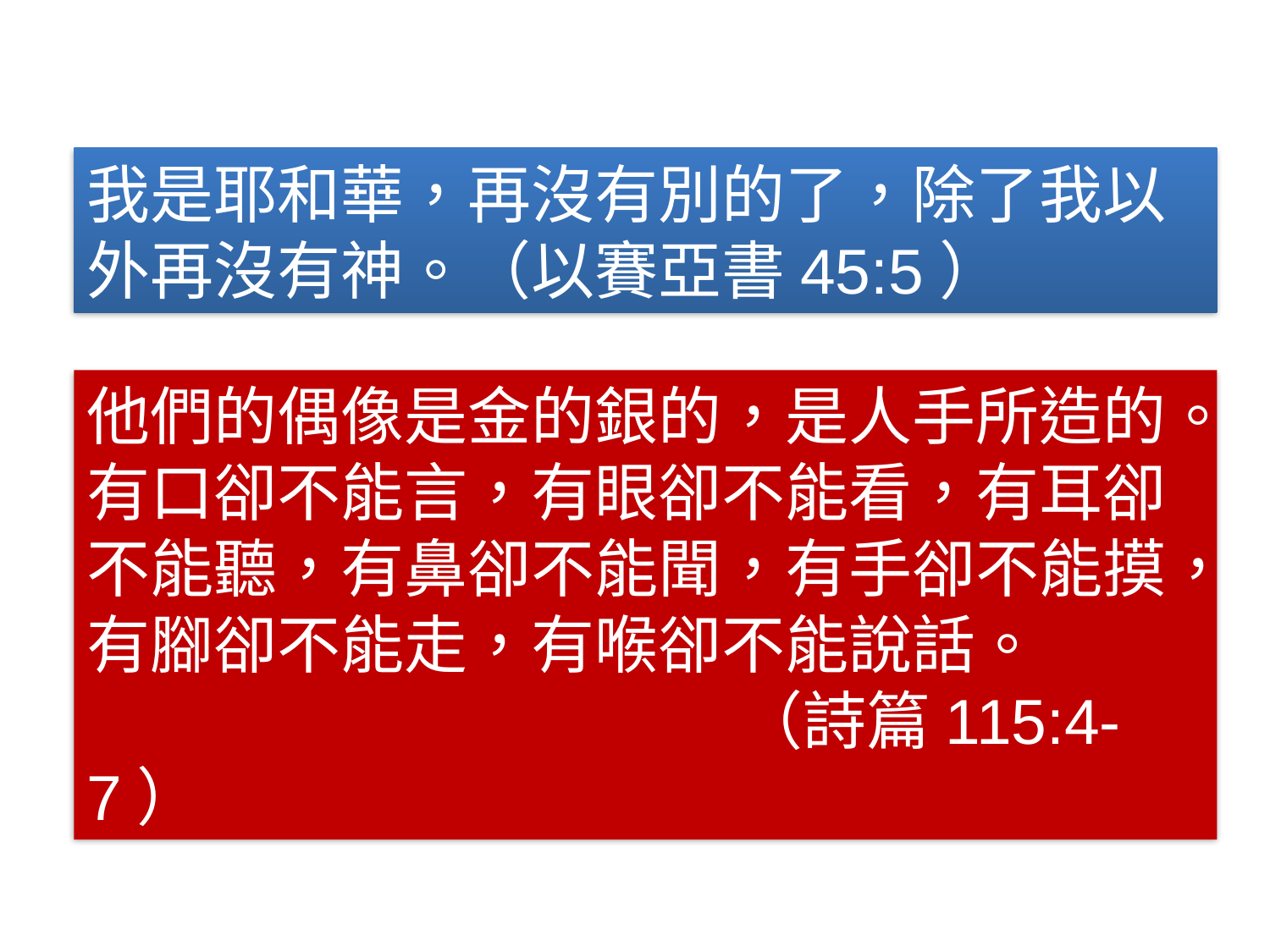

我是耶和華，再沒有別的了，除了我以外再沒有神。（以賽亞書45:5）
他們的偶像是金的銀的，是人手所造的。有口卻不能言，有眼卻不能看，有耳卻不能聽，有鼻卻不能聞，有手卻不能摸，有腳卻不能走，有喉卻不能說話。
                                             （詩篇115:4-7）